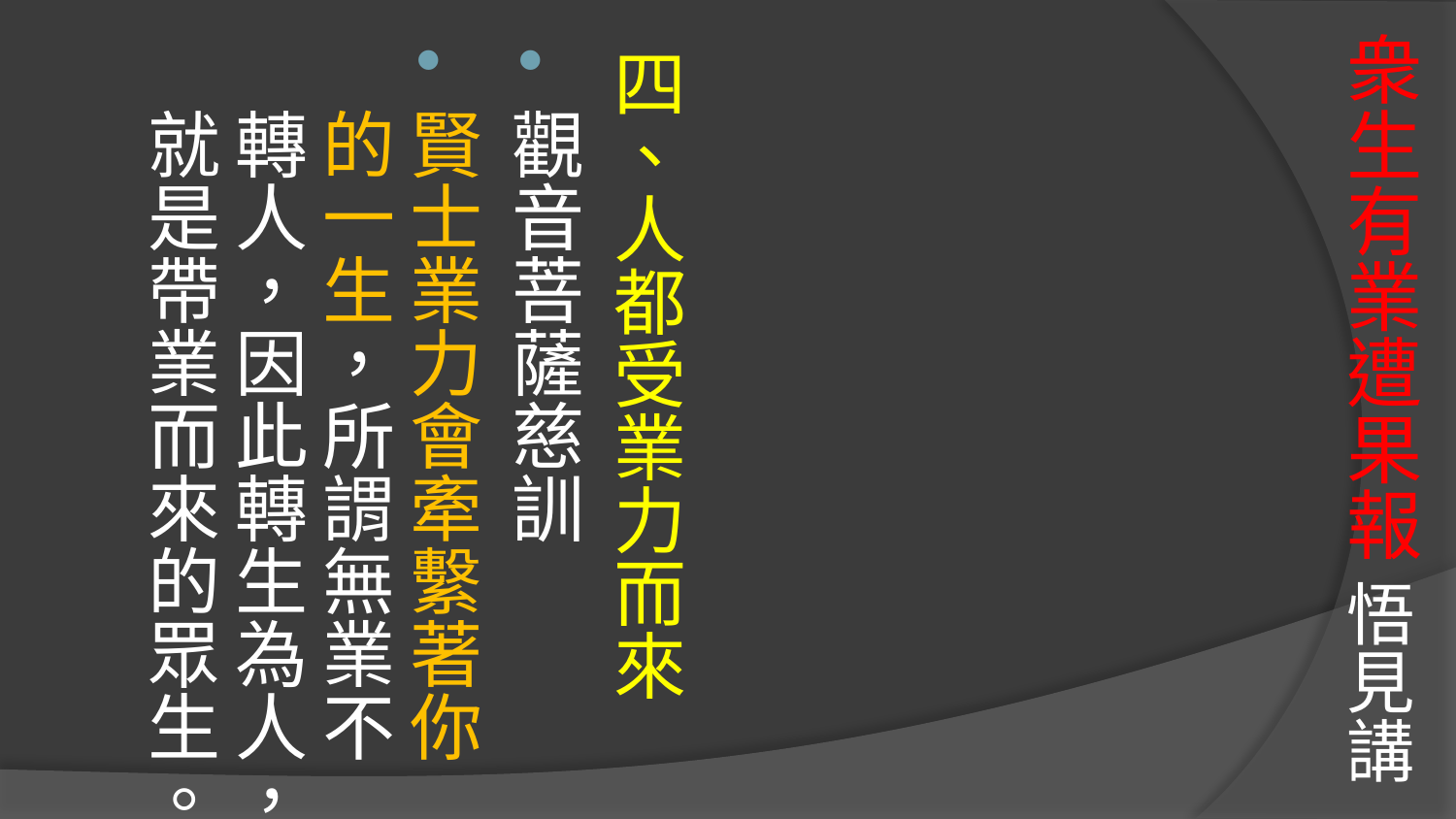

# 衆生有業遭果報 悟見講
四、人都受業力而來
觀音菩薩慈訓
賢士業力會牽繫著你的一生，所謂無業不轉人，因此轉生為人，就是帶業而來的眾生。